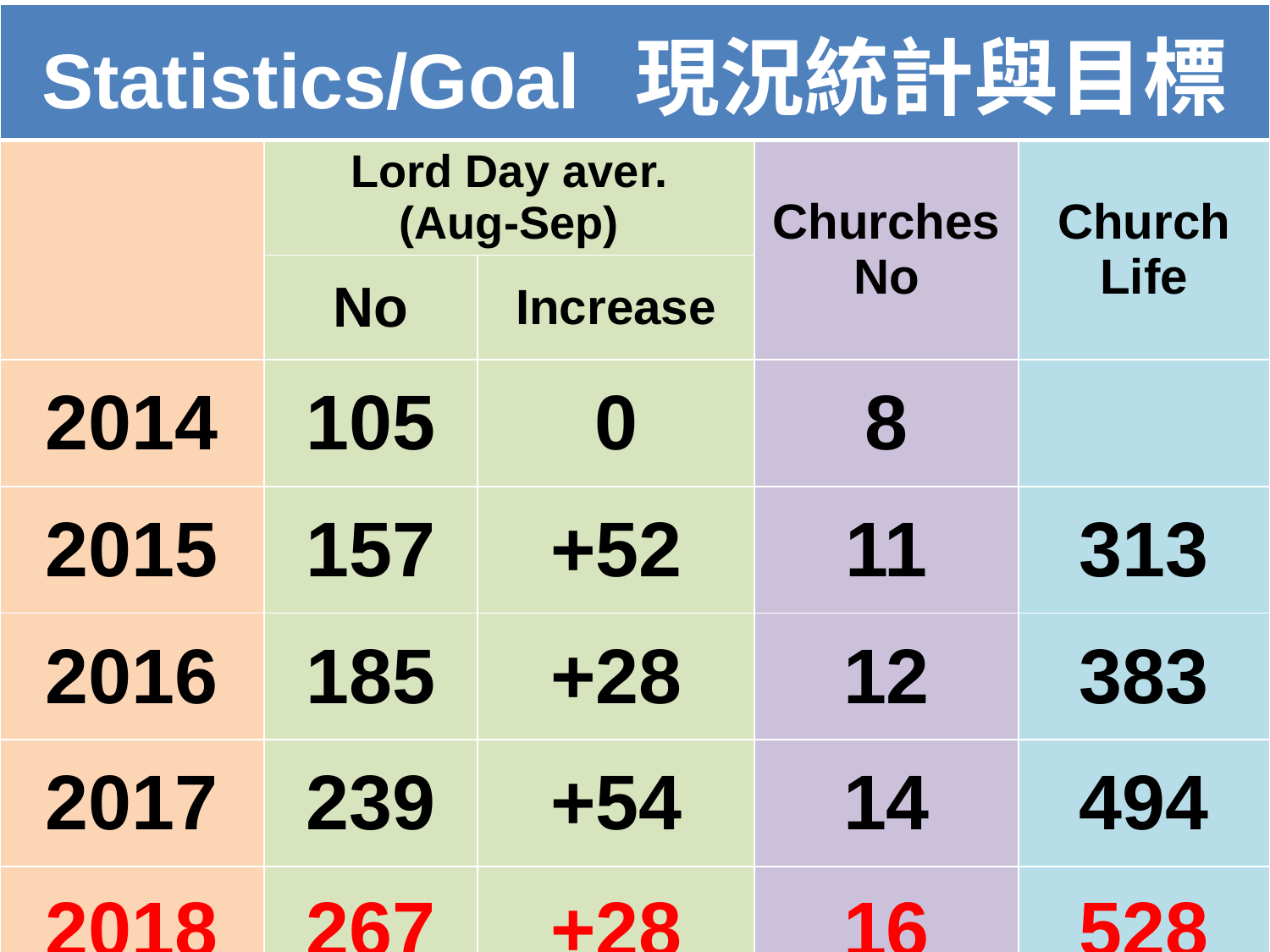

| Statistics/Goal 現況統計與目標 |  |  |  |  |
| --- | --- | --- | --- | --- |
|  | Lord Day aver. (Aug-Sep) |  | Churches No | Church Life |
|  | No | Increase |  |  |
| 2014 | 105 | 0 | 8 |  |
| 2015 | 157 | +52 | 11 | 313 |
| 2016 | 185 | +28 | 12 | 383 |
| 2017 | 239 | +54 | 14 | 494 |
| 2018 | 267 | +28 | 16 | 528 |
#